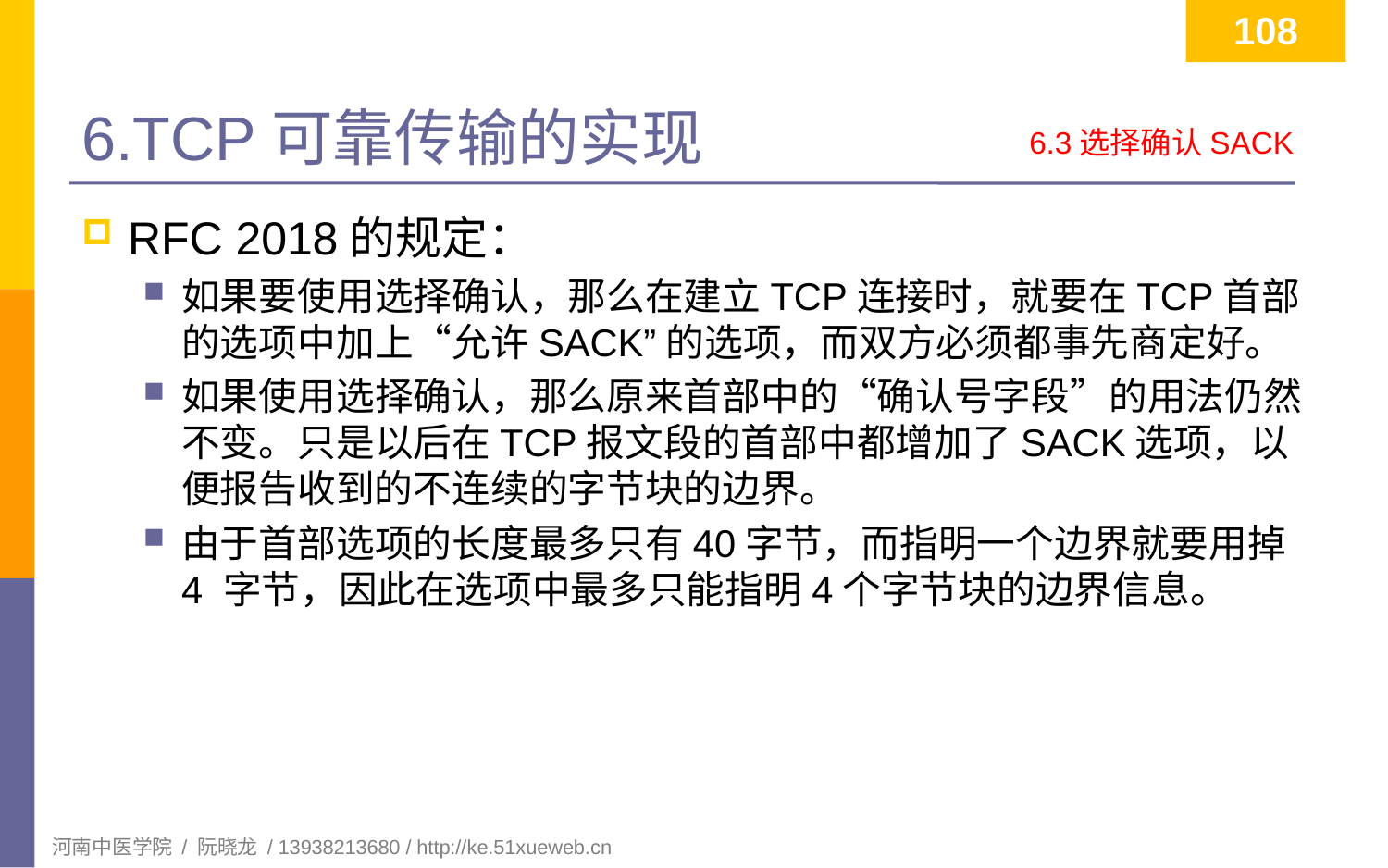

108
# 6.TCP可靠传输的实现
6.3选择确认SACK
RFC 2018的规定：
如果要使用选择确认，那么在建立TCP连接时，就要在TCP首部的选项中加上“允许SACK”的选项，而双方必须都事先商定好。
如果使用选择确认，那么原来首部中的“确认号字段”的用法仍然不变。只是以后在TCP报文段的首部中都增加了SACK选项，以便报告收到的不连续的字节块的边界。
由于首部选项的长度最多只有40字节，而指明一个边界就要用掉4 字节，因此在选项中最多只能指明4个字节块的边界信息。